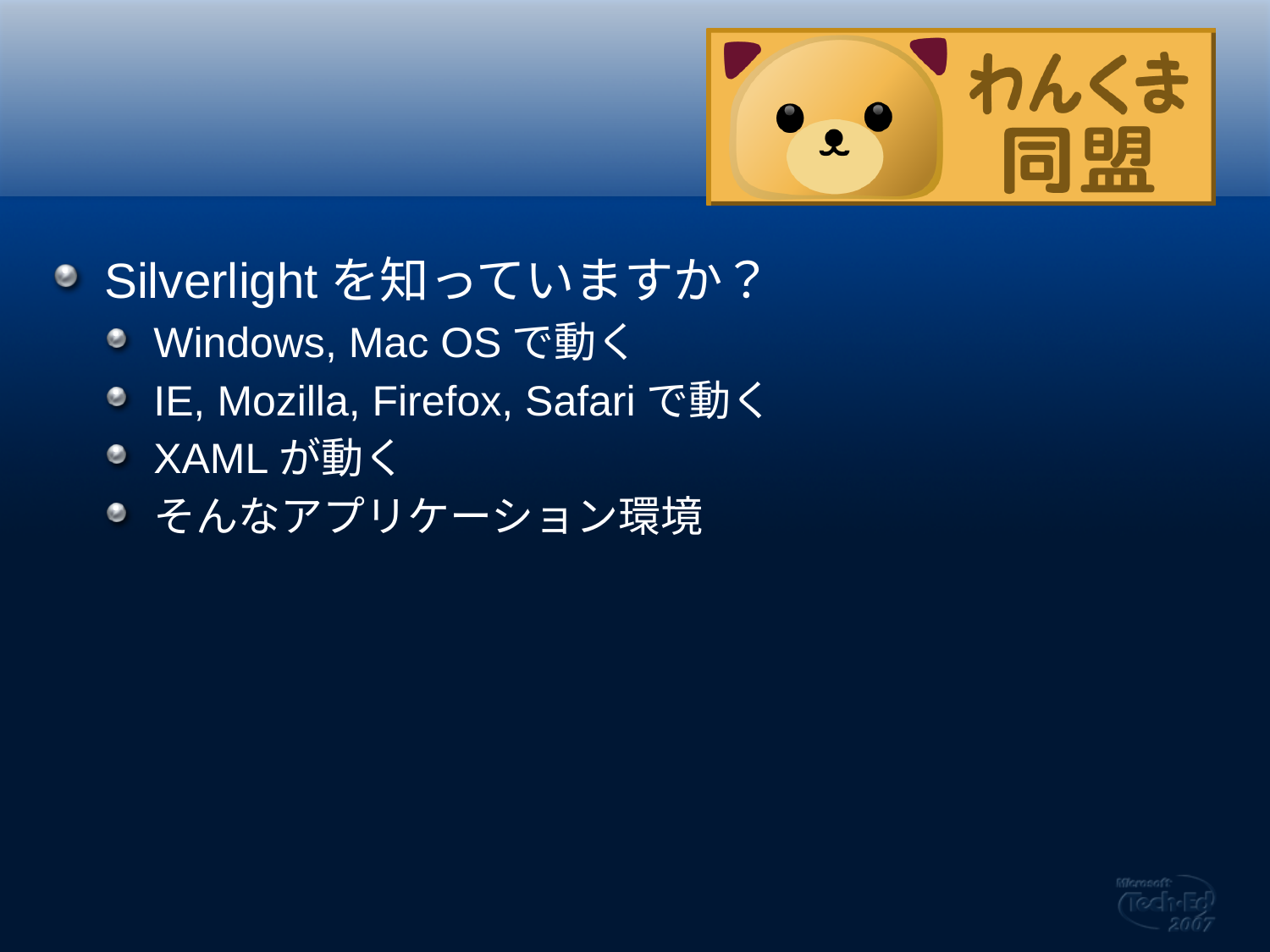

Silverlightを知っていますか？
Windows, Mac OSで動く
IE, Mozilla, Firefox, Safariで動く
XAMLが動く
そんなアプリケーション環境